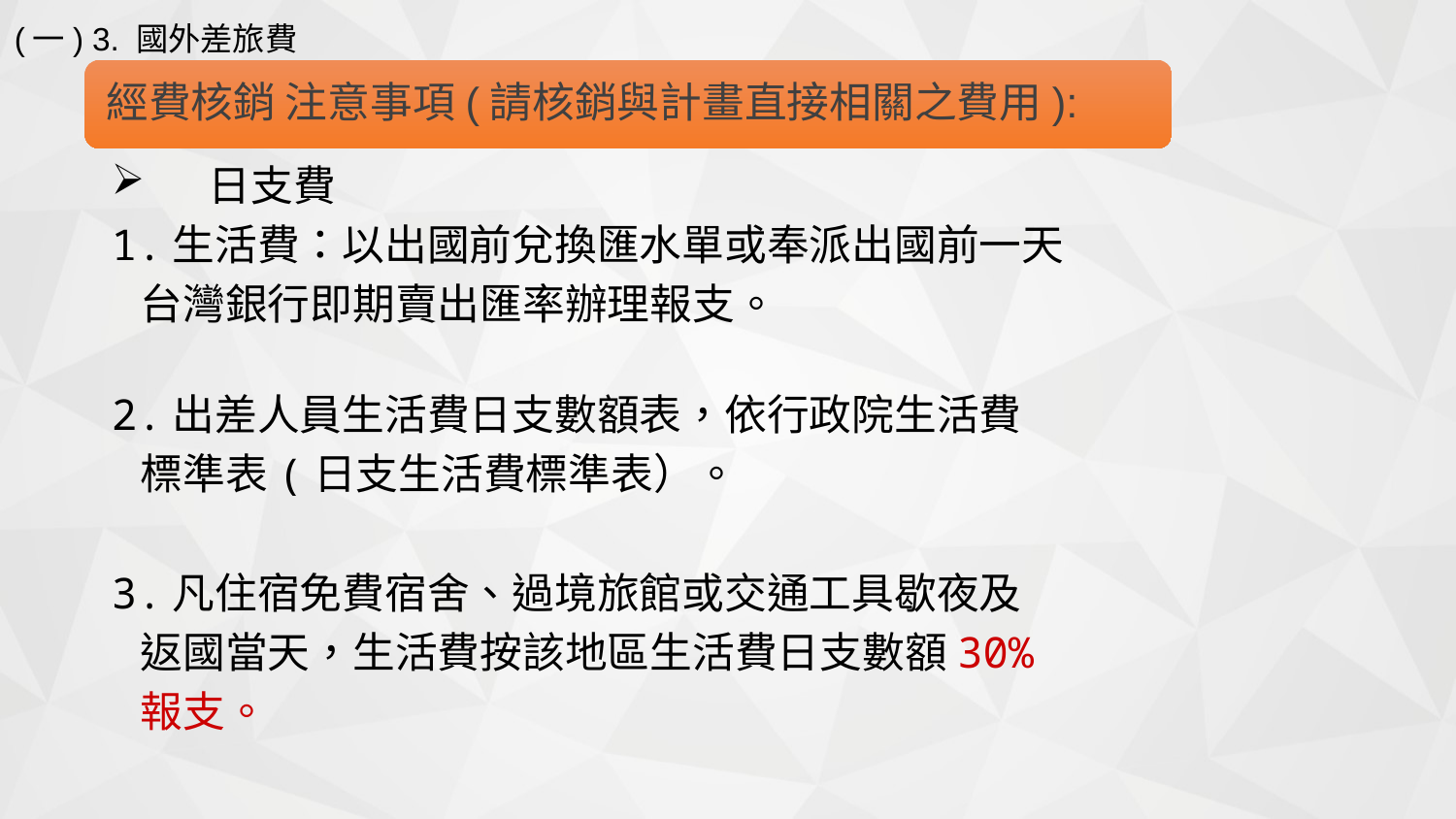

(一) 3. 國外差旅費

經費核銷 注意事項(請核銷與計畫直接相關之費用):

日支費
1.生活費：以出國前兌換匯水單或奉派出國前一天
  台灣銀行即期賣出匯率辦理報支。

2.出差人員生活費日支數額表，依行政院生活費
  標準表(日支生活費標準表）。

3.凡住宿免費宿舍、過境旅館或交通工具歇夜及
  返國當天，生活費按該地區生活費日支數額30%
  報支。